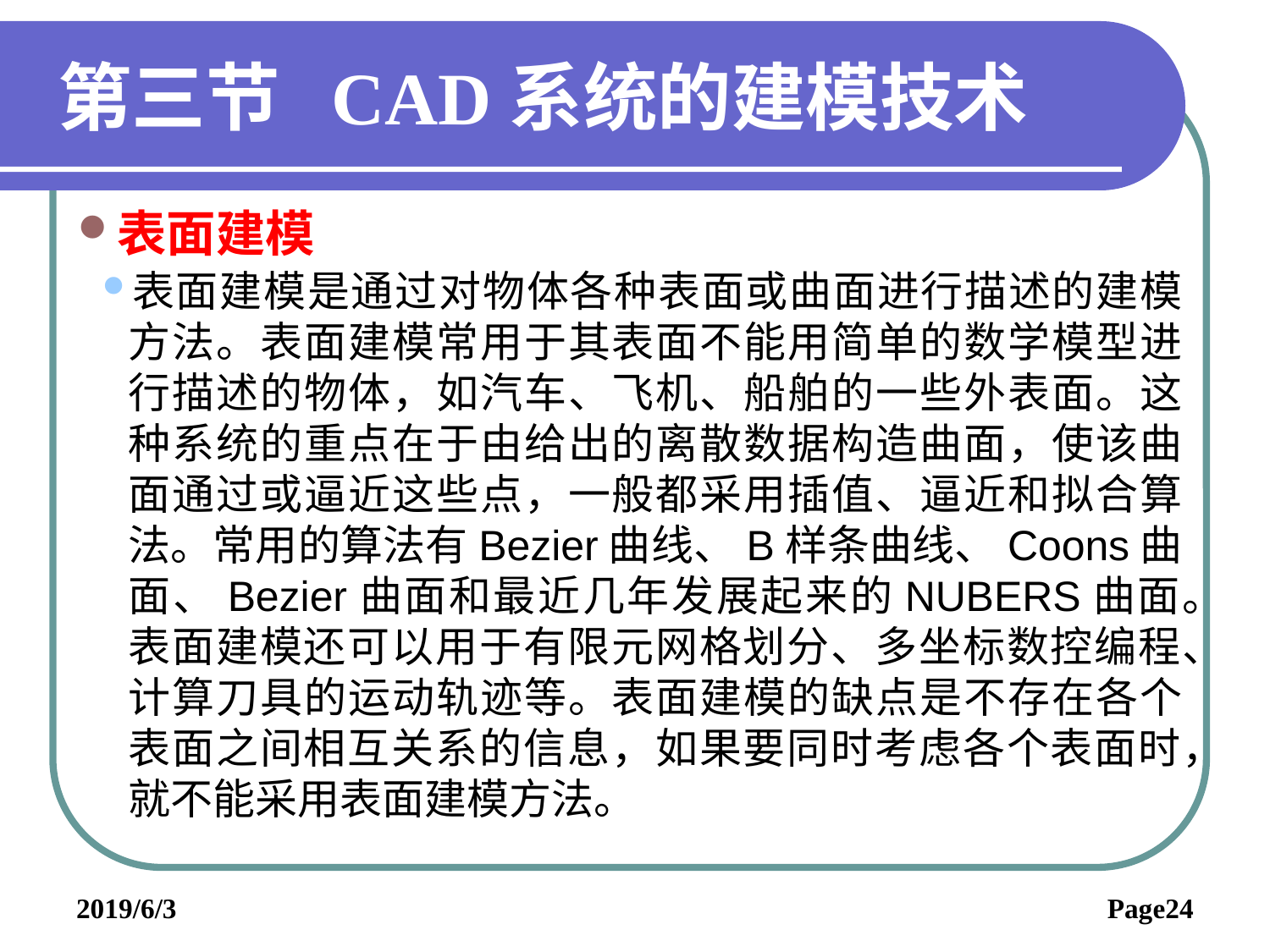

# 第三节  CAD系统的建模技术
表面建模
表面建模是通过对物体各种表面或曲面进行描述的建模方法。表面建模常用于其表面不能用简单的数学模型进行描述的物体，如汽车、飞机、船舶的一些外表面。这种系统的重点在于由给出的离散数据构造曲面，使该曲面通过或逼近这些点，一般都采用插值、逼近和拟合算法。常用的算法有Bezier曲线、B样条曲线、Coons曲面、Bezier曲面和最近几年发展起来的NUBERS曲面。表面建模还可以用于有限元网格划分、多坐标数控编程、计算刀具的运动轨迹等。表面建模的缺点是不存在各个表面之间相互关系的信息，如果要同时考虑各个表面时，就不能采用表面建模方法。
2019/6/3
Page24